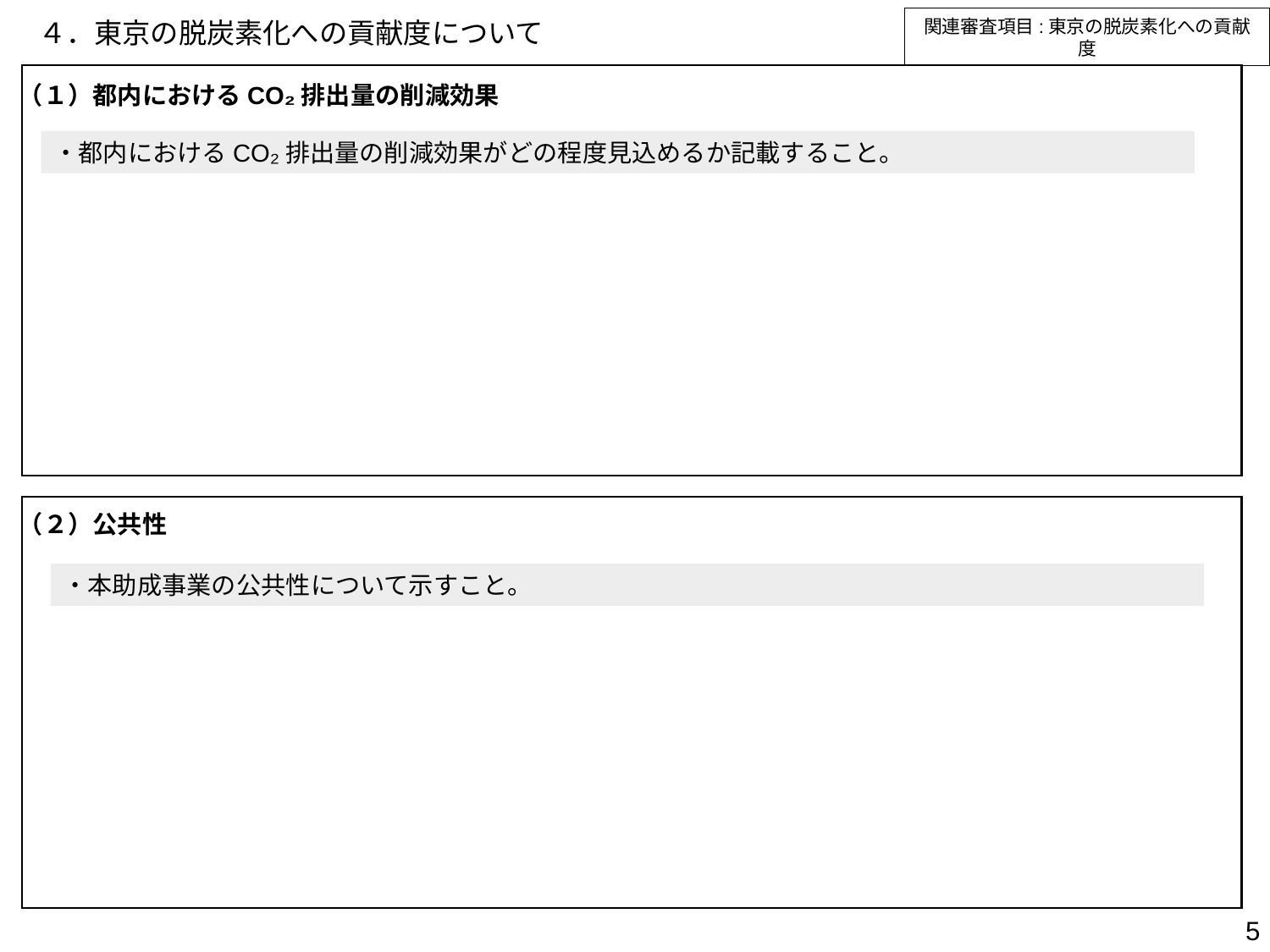

# ４．東京の脱炭素化への貢献度について
関連審査項目:東京の脱炭素化への貢献度

（１）都内におけるCO₂排出量の削減効果
・都内におけるCO₂排出量の削減効果がどの程度見込めるか記載すること。

（２）公共性
・本助成事業の公共性について示すこと。
5